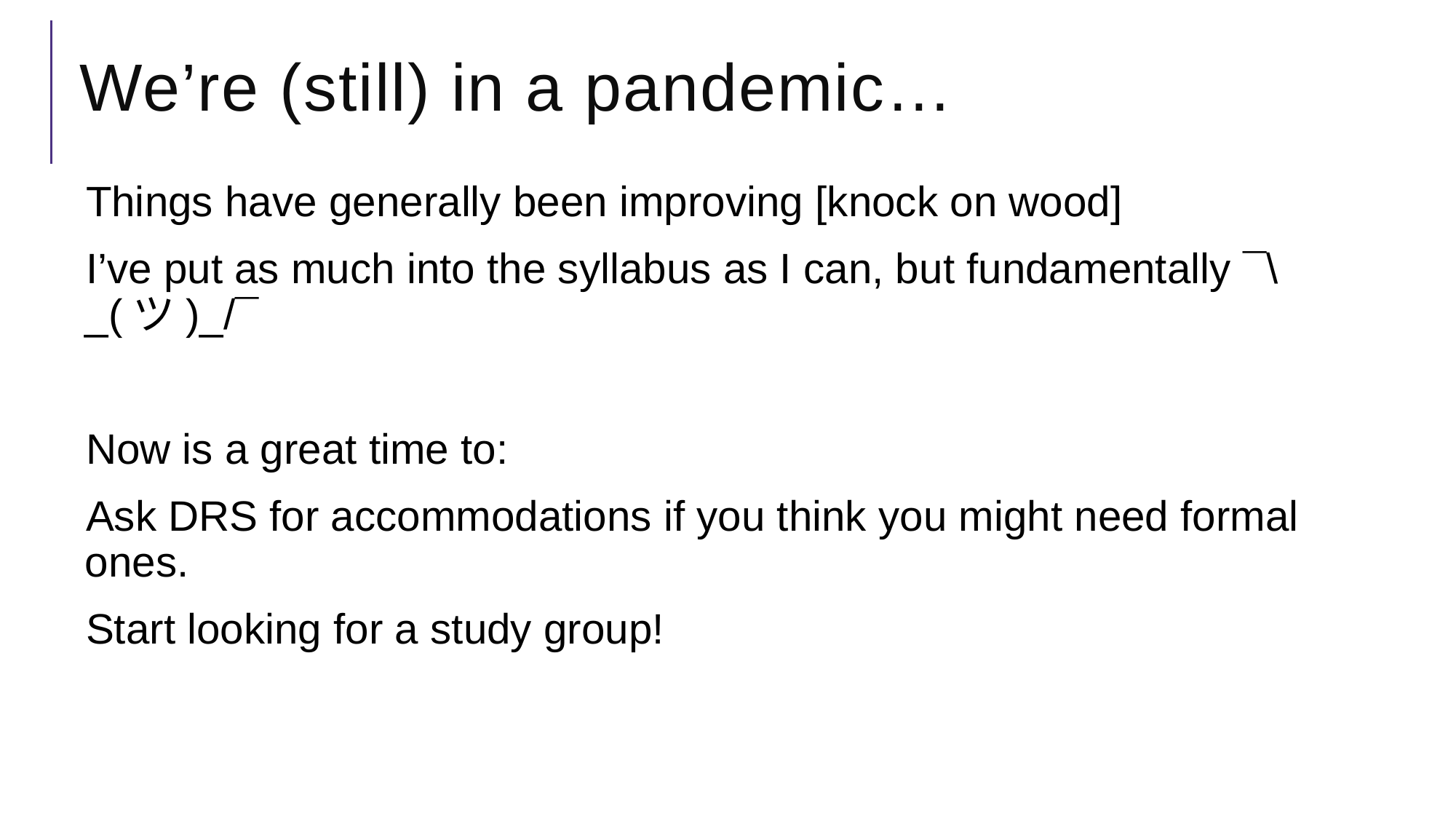

# We’re (still) in a pandemic…
Things have generally been improving [knock on wood]
I’ve put as much into the syllabus as I can, but fundamentally ¯\_(ツ)_/¯

Now is a great time to:
Ask DRS for accommodations if you think you might need formal ones.
Start looking for a study group!